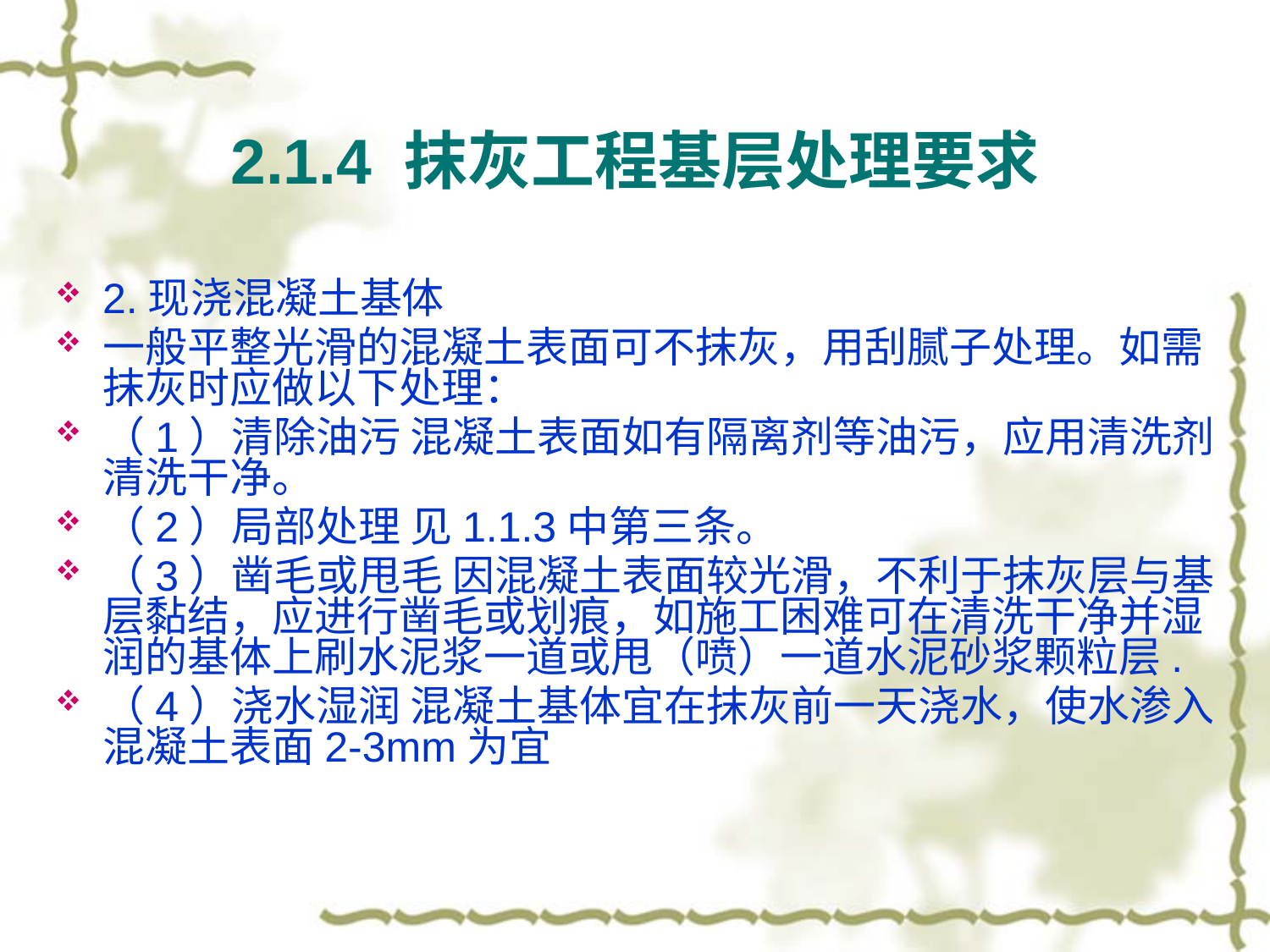

# 2.1.4 抹灰工程基层处理要求
2.现浇混凝土基体
一般平整光滑的混凝土表面可不抹灰，用刮腻子处理。如需抹灰时应做以下处理：
（1）清除油污 混凝土表面如有隔离剂等油污，应用清洗剂清洗干净。
（2）局部处理 见1.1.3中第三条。
（3）凿毛或甩毛 因混凝土表面较光滑，不利于抹灰层与基层黏结，应进行凿毛或划痕，如施工困难可在清洗干净并湿润的基体上刷水泥浆一道或甩（喷）一道水泥砂浆颗粒层.
（4）浇水湿润 混凝土基体宜在抹灰前一天浇水，使水渗入混凝土表面2-3mm为宜